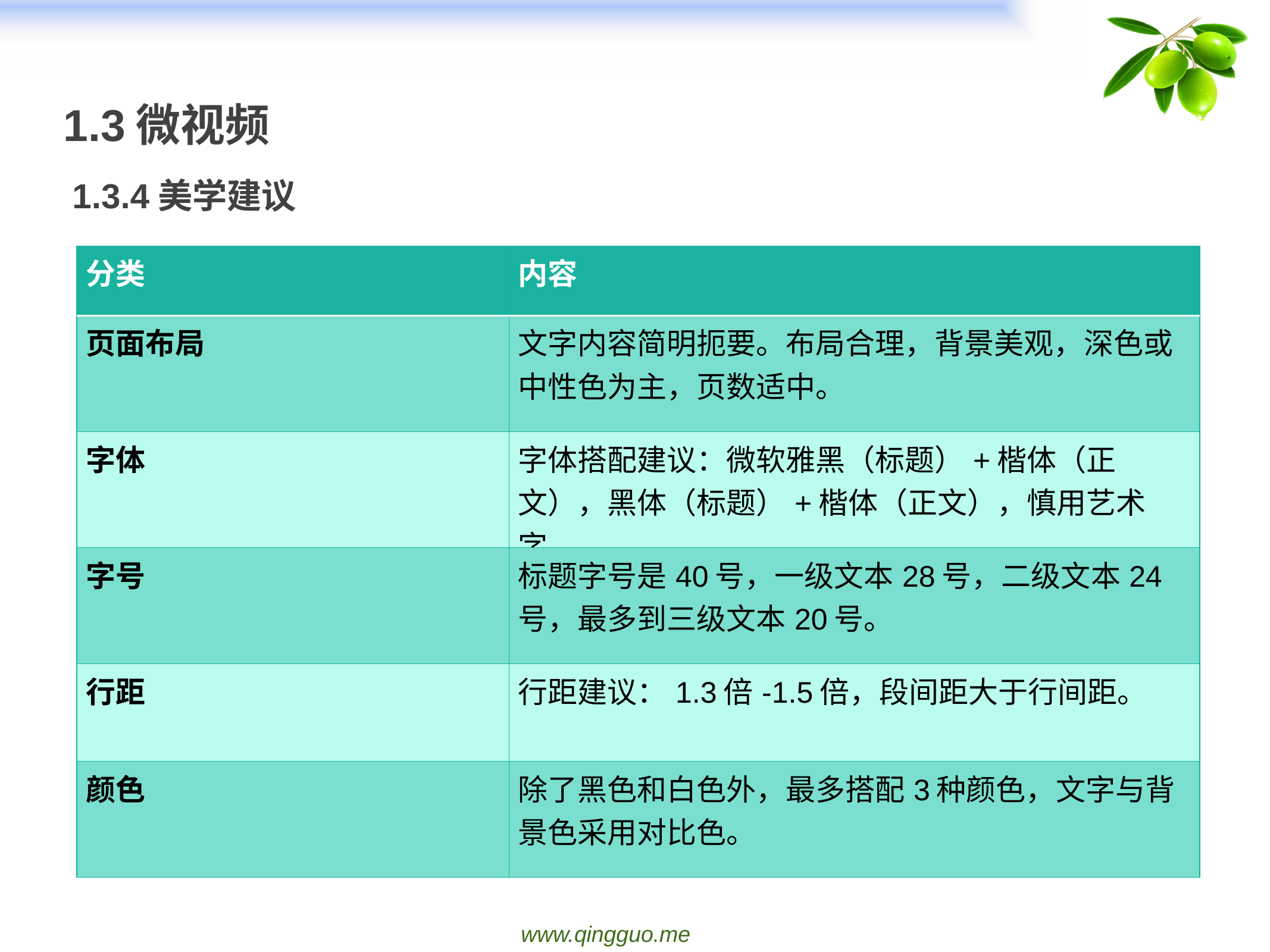

1.3微视频
1.3.4美学建议
| 分类 | 内容 |
| --- | --- |
| 页面布局 | 文字内容简明扼要。布局合理，背景美观，深色或中性色为主，页数适中。 |
| 字体 | 字体搭配建议：微软雅黑（标题）+楷体（正文），黑体（标题）+楷体（正文），慎用艺术字。 |
| 字号 | 标题字号是40号，一级文本28号，二级文本24号，最多到三级文本20号。 |
| 行距 | 行距建议：1.3倍-1.5倍，段间距大于行间距。 |
| 颜色 | 除了黑色和白色外，最多搭配3种颜色，文字与背景色采用对比色。 |